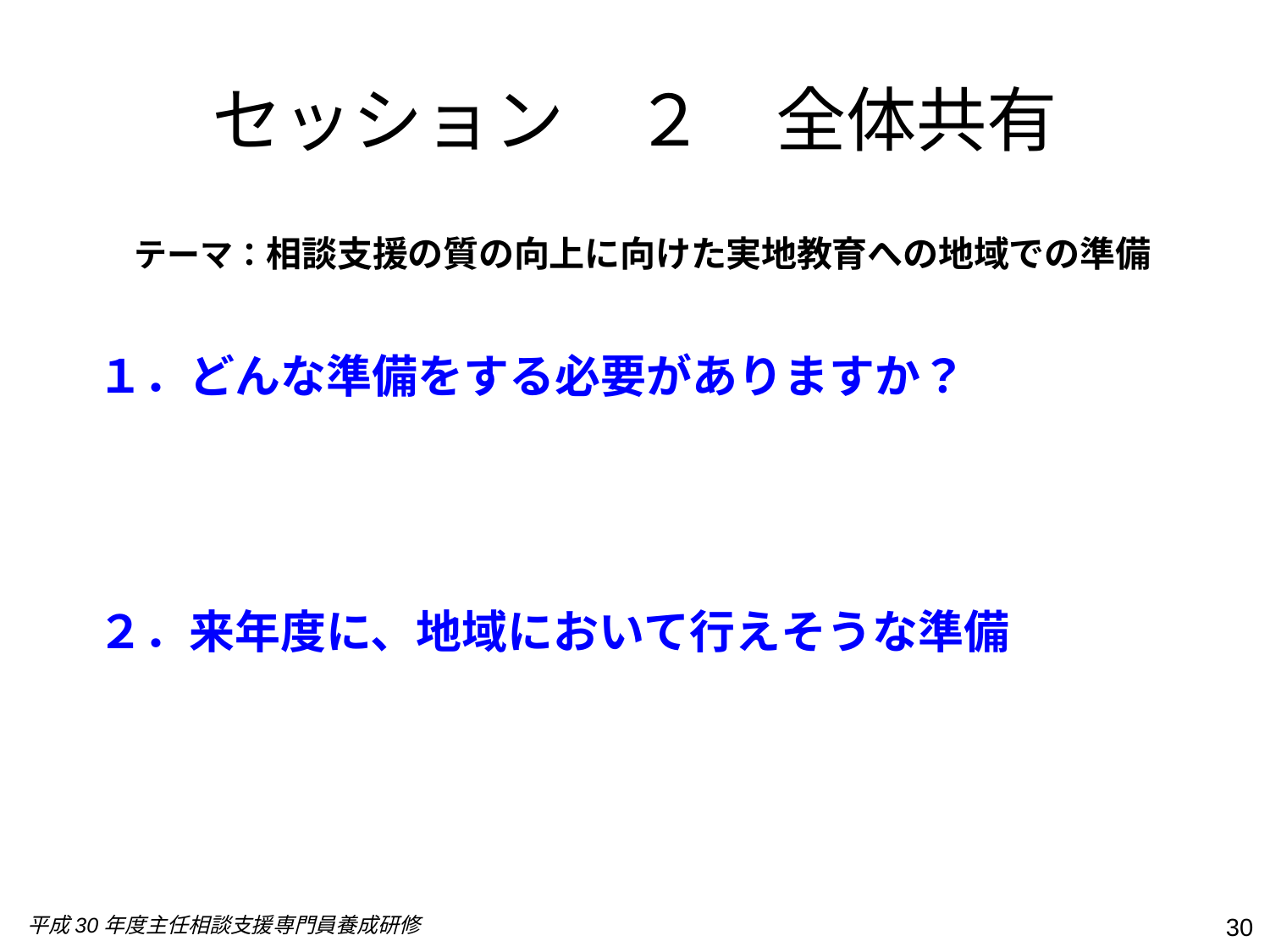

# セッション　２　全体共有

　テーマ：相談支援の質の向上に向けた実地教育への地域での準備

１．どんな準備をする必要がありますか？

２．来年度に、地域において行えそうな準備

30
平成30年度主任相談支援専門員養成研修